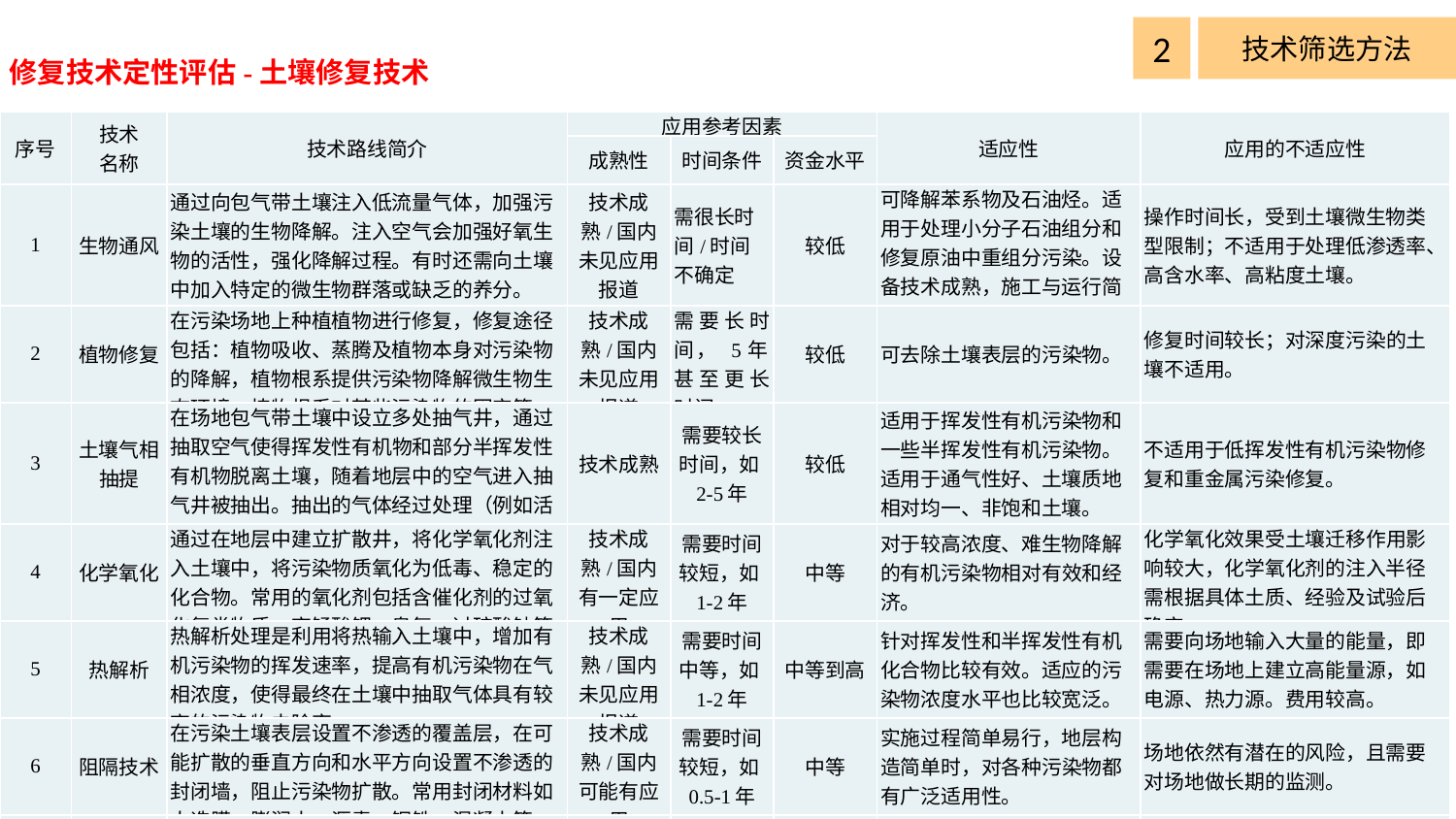

2
技术筛选方法
修复技术定性评估-土壤修复技术
| 序号 | 技术 名称 | 技术路线简介 | 应用参考因素 |  |  | 适应性 | 应用的不适应性 |
| --- | --- | --- | --- | --- | --- | --- | --- |
|  |  |  | 成熟性 | 时间条件 | 资金水平 |  |  |
| 1 | 生物通风 | 通过向包气带土壤注入低流量气体，加强污染土壤的生物降解。注入空气会加强好氧生物的活性，强化降解过程。有时还需向土壤中加入特定的微生物群落或缺乏的养分。 | 技术成熟/国内未见应用报道 | 需很长时间/时间不确定 | 较低 | 可降解苯系物及石油烃。适用于处理小分子石油组分和修复原油中重组分污染。设备技术成熟，施工与运行简单。 | 操作时间长，受到土壤微生物类型限制；不适用于处理低渗透率、高含水率、高粘度土壤。 |
| 2 | 植物修复 | 在污染场地上种植植物进行修复，修复途径包括：植物吸收、蒸腾及植物本身对污染物的降解，植物根系提供污染物降解微生物生态环境，植物根系对某些污染物的固定等。 | 技术成熟/国内未见应用报道 | 需要长时间， 5年，甚至更长时间 | 较低 | 可去除土壤表层的污染物。 | 修复时间较长；对深度污染的土壤不适用。 |
| 3 | 土壤气相抽提 | 在场地包气带土壤中设立多处抽气井，通过抽取空气使得挥发性有机物和部分半挥发性有机物脱离土壤，随着地层中的空气进入抽气井被抽出。抽出的气体经过处理（例如活性碳过滤）后，达标排放。 | 技术成熟 | 需要较长时间，如2-5年 | 较低 | 适用于挥发性有机污染物和一些半挥发性有机污染物。适用于通气性好、土壤质地相对均一、非饱和土壤。 | 不适用于低挥发性有机污染物修复和重金属污染修复。 |
| 4 | 化学氧化 | 通过在地层中建立扩散井，将化学氧化剂注入土壤中，将污染物质氧化为低毒、稳定的化合物。常用的氧化剂包括含催化剂的过氧化氢类物质、高锰酸钾、臭氧、过硫酸钠等。 | 技术成熟/国内有一定应用 | 需要时间较短，如1-2年 | 中等 | 对于较高浓度、难生物降解的有机污染物相对有效和经济。 | 化学氧化效果受土壤迁移作用影响较大，化学氧化剂的注入半径需根据具体土质、经验及试验后确定。 |
| 5 | 热解析 | 热解析处理是利用将热输入土壤中，增加有机污染物的挥发速率，提高有机污染物在气相浓度，使得最终在土壤中抽取气体具有较高的污染物去除率。 | 技术成熟/国内未见应用报道 | 需要时间中等，如1-2年 | 中等到高 | 针对挥发性和半挥发性有机化合物比较有效。适应的污染物浓度水平也比较宽泛。 | 需要向场地输入大量的能量，即需要在场地上建立高能量源，如电源、热力源。费用较高。 |
| 6 | 阻隔技术 | 在污染土壤表层设置不渗透的覆盖层，在可能扩散的垂直方向和水平方向设置不渗透的封闭墙，阻止污染物扩散。常用封闭材料如人造膜、膨润土、沥青、钢铁、混凝土等。 | 技术成熟/国内可能有应用 | 需要时间较短，如0.5-1年 | 中等 | 实施过程简单易行，地层构造简单时，对各种污染物都有广泛适用性。 | 场地依然有潜在的风险，且需要对场地做长期的监测。 |
| 7 | 土壤淋洗 | 用水或添加表面活性剂、螯合剂的水溶液淋洗土壤，将污染物淋洗到溶液中。被清洗的土壤经检测合格后可回收利用。淋洗后的溶液需要收集进行无害化处理。 | 技术成熟/国内有一定应用 | 需要时间较短，如0.5-1年 | 中等 | 可去除土壤中的多环芳烃污染物和重金属。对于大粒径、低有机碳的土壤较适合。 | 不适用于粘土含量较高场地 |
| 8 | 玻璃化 | 通过对污染土壤进行高强度的加热，例如使土壤温度升到1400-2000℃，将土壤熔化，一方面将有机物热摧毁，另一方面将曾被污染的土壤转变成稳定的玻璃和固态晶体。加热的方法有电极加热和等离子电弧加热。 | 技术较成熟/国内未见应用报道 | 需要时间较长，如5年 | 高 | 可一次性有效摧毁包括二恶英在内的所有挥发性和半挥发性有机化合物，只有极少部分伴随尾气排出。污染物总去除率99.9999%。 | 技术要求高，费用高，等离子弧加热尚未完全商业化。 |